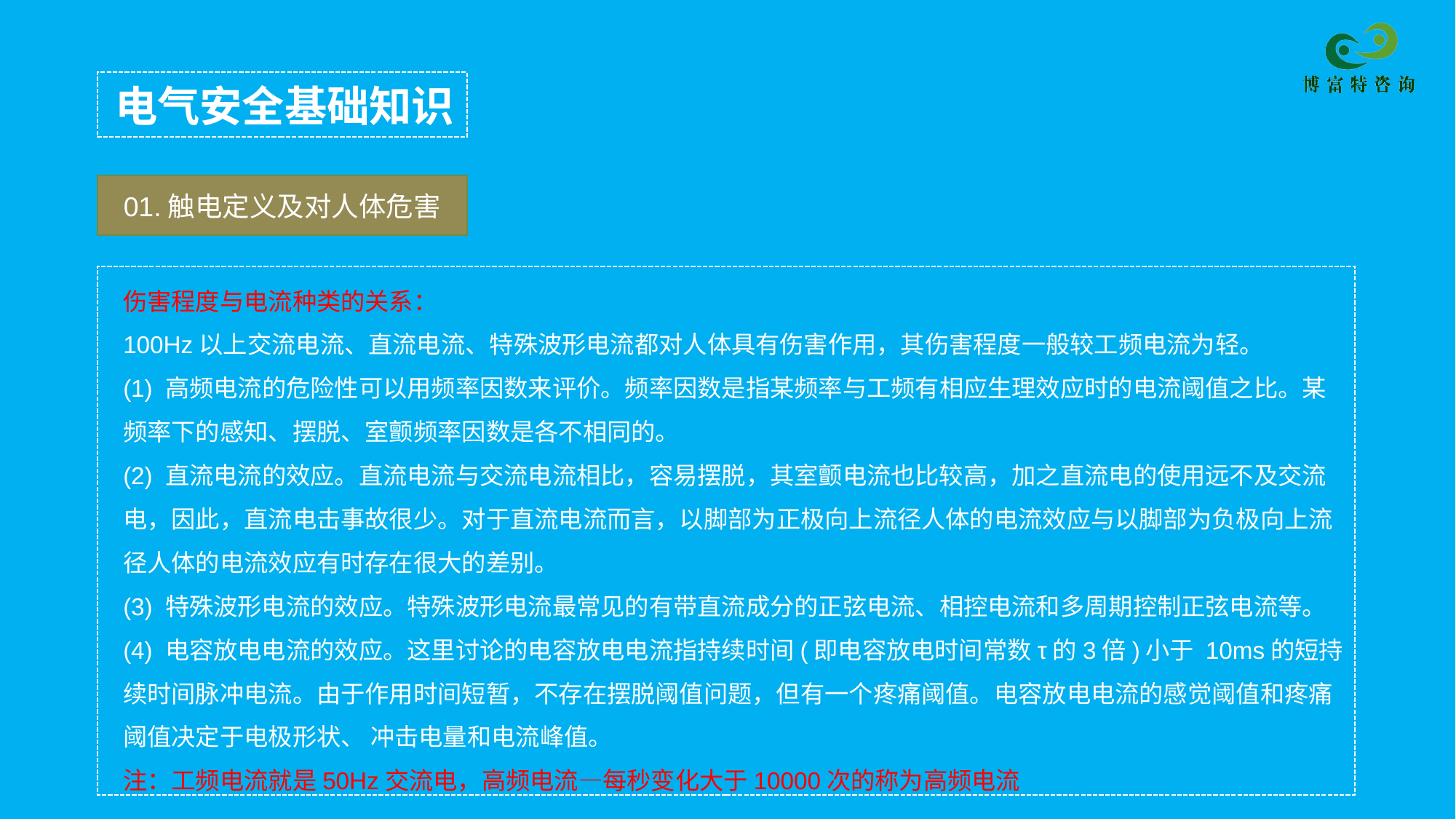

电气安全基础知识
01.触电定义及对人体危害

伤害程度与电流种类的关系：
100Hz以上交流电流、直流电流、特殊波形电流都对人体具有伤害作用，其伤害程度一般较工频电流为轻。
(1) 高频电流的危险性可以用频率因数来评价。频率因数是指某频率与工频有相应生理效应时的电流阈值之比。某频率下的感知、摆脱、室颤频率因数是各不相同的。
(2) 直流电流的效应。直流电流与交流电流相比，容易摆脱，其室颤电流也比较高，加之直流电的使用远不及交流电，因此，直流电击事故很少。对于直流电流而言，以脚部为正极向上流径人体的电流效应与以脚部为负极向上流径人体的电流效应有时存在很大的差别。
(3) 特殊波形电流的效应。特殊波形电流最常见的有带直流成分的正弦电流、相控电流和多周期控制正弦电流等。
(4) 电容放电电流的效应。这里讨论的电容放电电流指持续时间(即电容放电时间常数τ的3倍)小于 10ms的短持续时间脉冲电流。由于作用时间短暂，不存在摆脱阈值问题，但有一个疼痛阈值。电容放电电流的感觉阈值和疼痛阈值决定于电极形状、 冲击电量和电流峰值。
注：工频电流就是50Hz交流电，高频电流—每秒变化大于10000次的称为高频电流